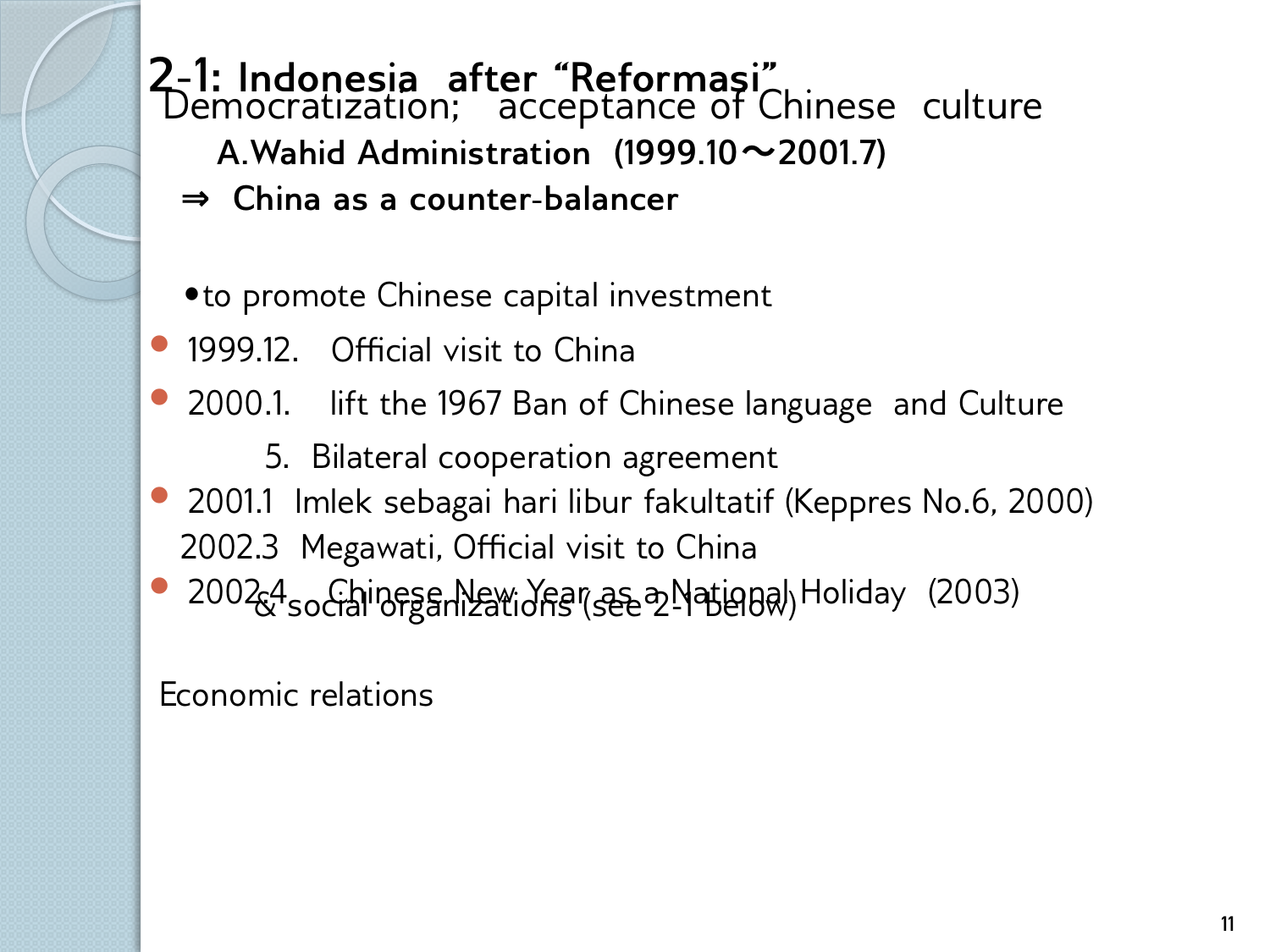

2-1: Indonesia  after “Reformasi”

 Democratization;   acceptance of Chinese  culture
      A.Wahid Administration  (1999.10～2001.7)
   ⇒  China as a counter-balancer

　・to promote Chinese capital investment
1999.12.   Official visit to China
2000.1.　lift the 1967 Ban of Chinese language  and Culture
           5.  Bilateral cooperation agreement
2001.1  Imlek sebagai hari libur fakultatif (Keppres No.6, 2000)
   2002.3  Megawati, Official visit to China
2002.4　Chinese New Year as a National Holiday  (2003)
          & social organizations (see 2-1 below)

 Economic relations

11